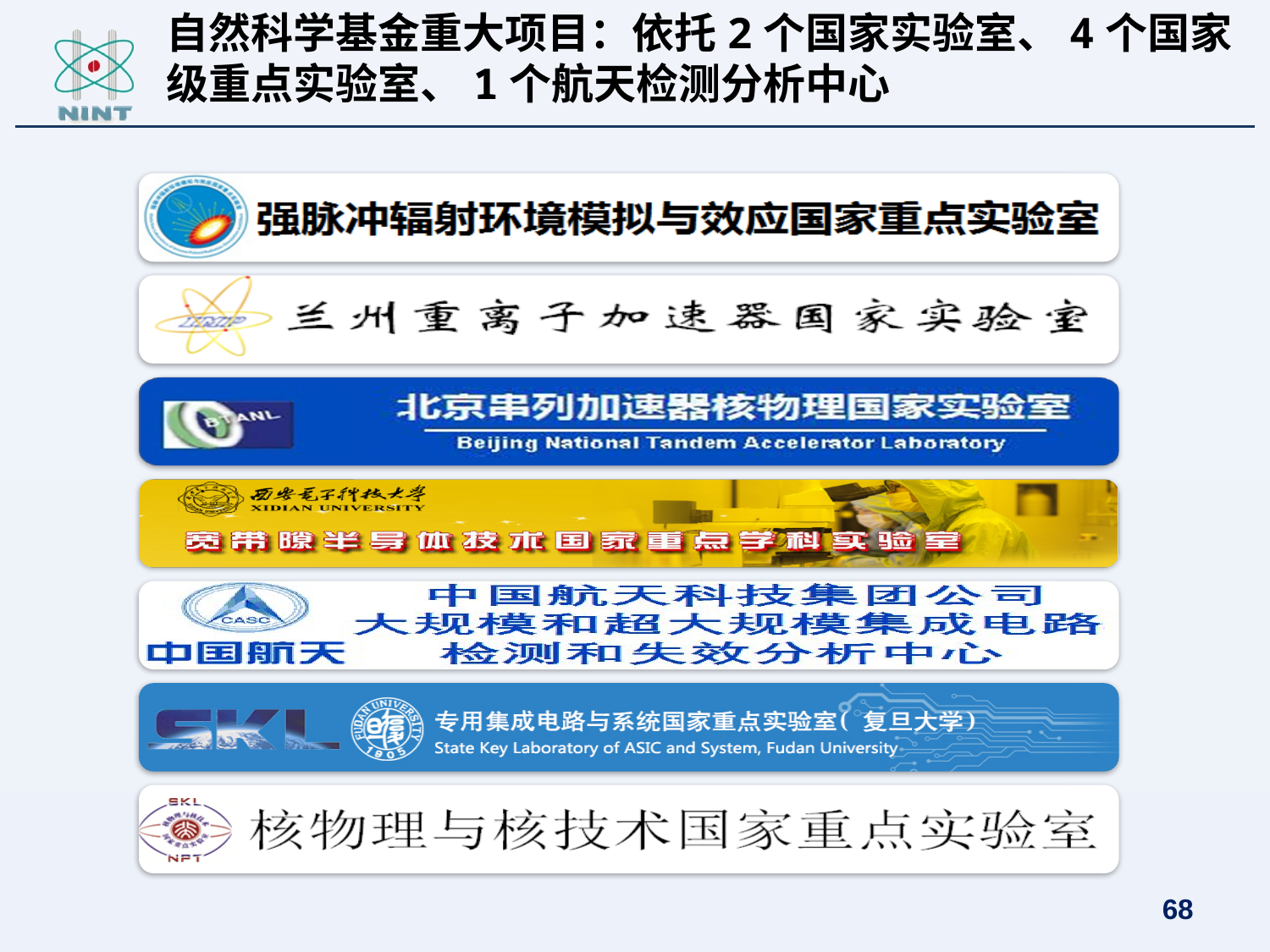

自然科学基金重大项目：依托2个国家实验室、4个国家级重点实验室、1个航天检测分析中心

68